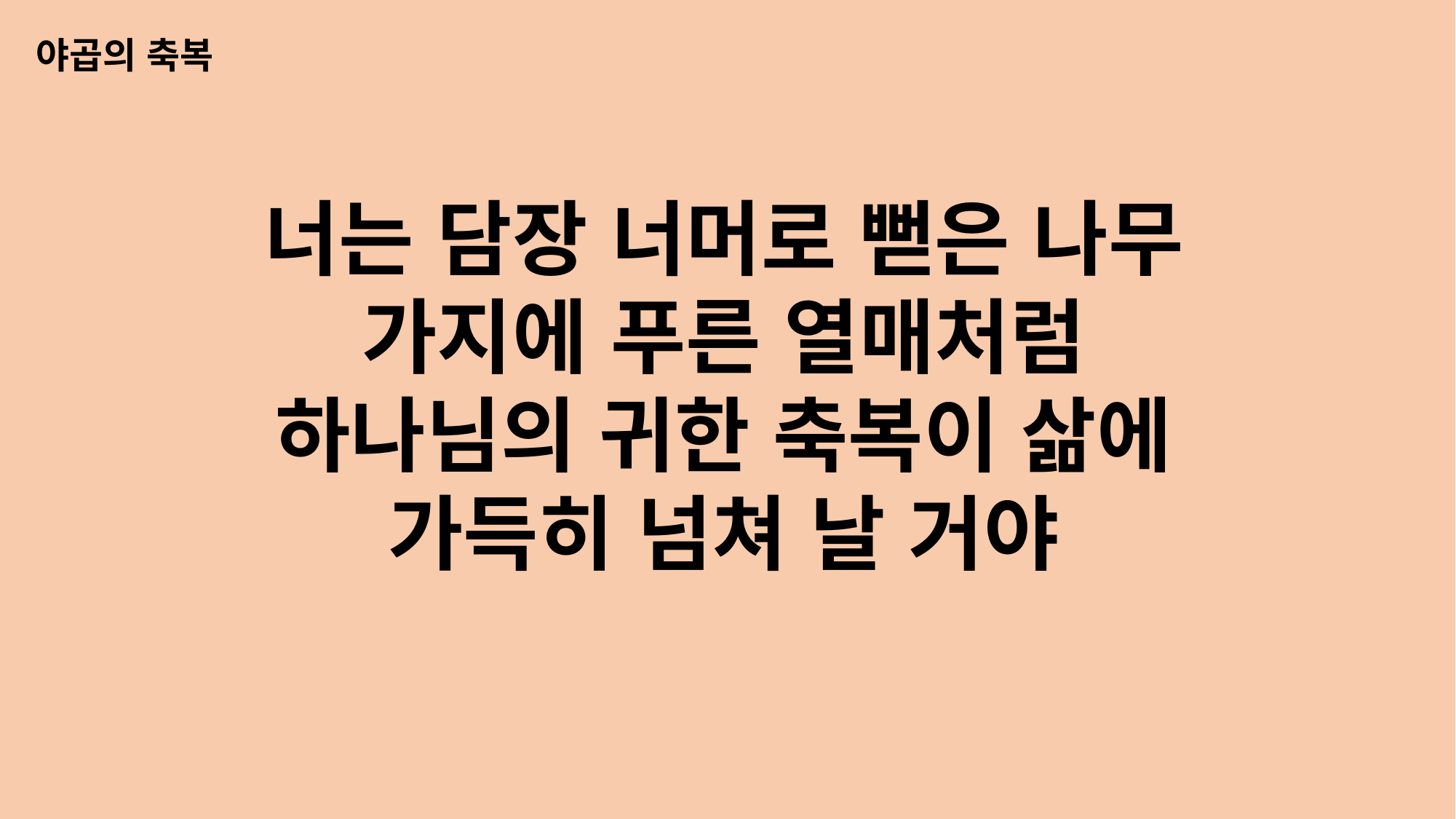

야곱의 축복
너는 담장 너머로 뻗은 나무 가지에 푸른 열매처럼
하나님의 귀한 축복이 삶에 가득히 넘쳐 날 거야